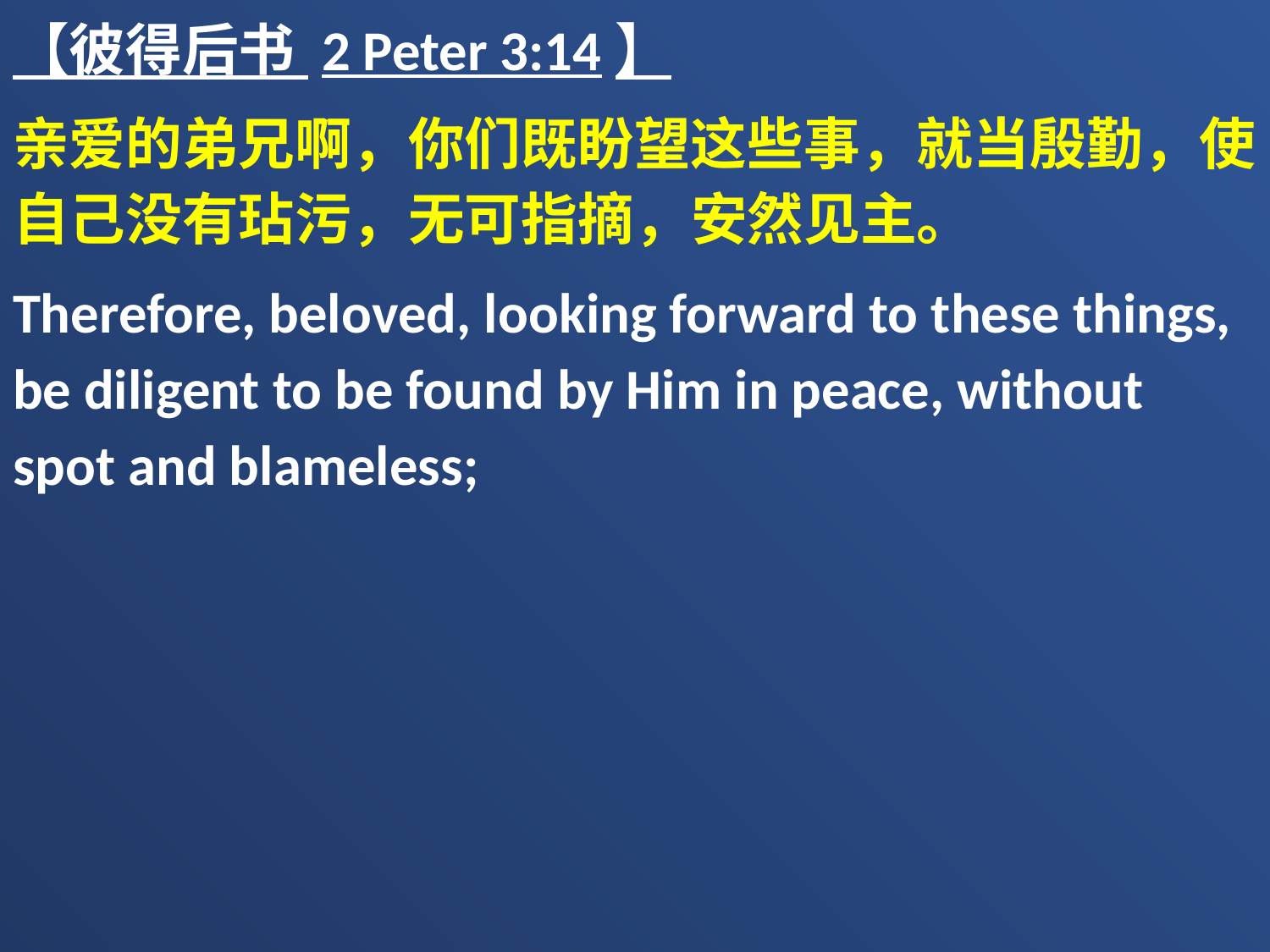

【彼得后书 2 Peter 3:14】
亲爱的弟兄啊，你们既盼望这些事，就当殷勤，使自己没有玷污，无可指摘，安然见主。
Therefore, beloved, looking forward to these things, be diligent to be found by Him in peace, without spot and blameless;